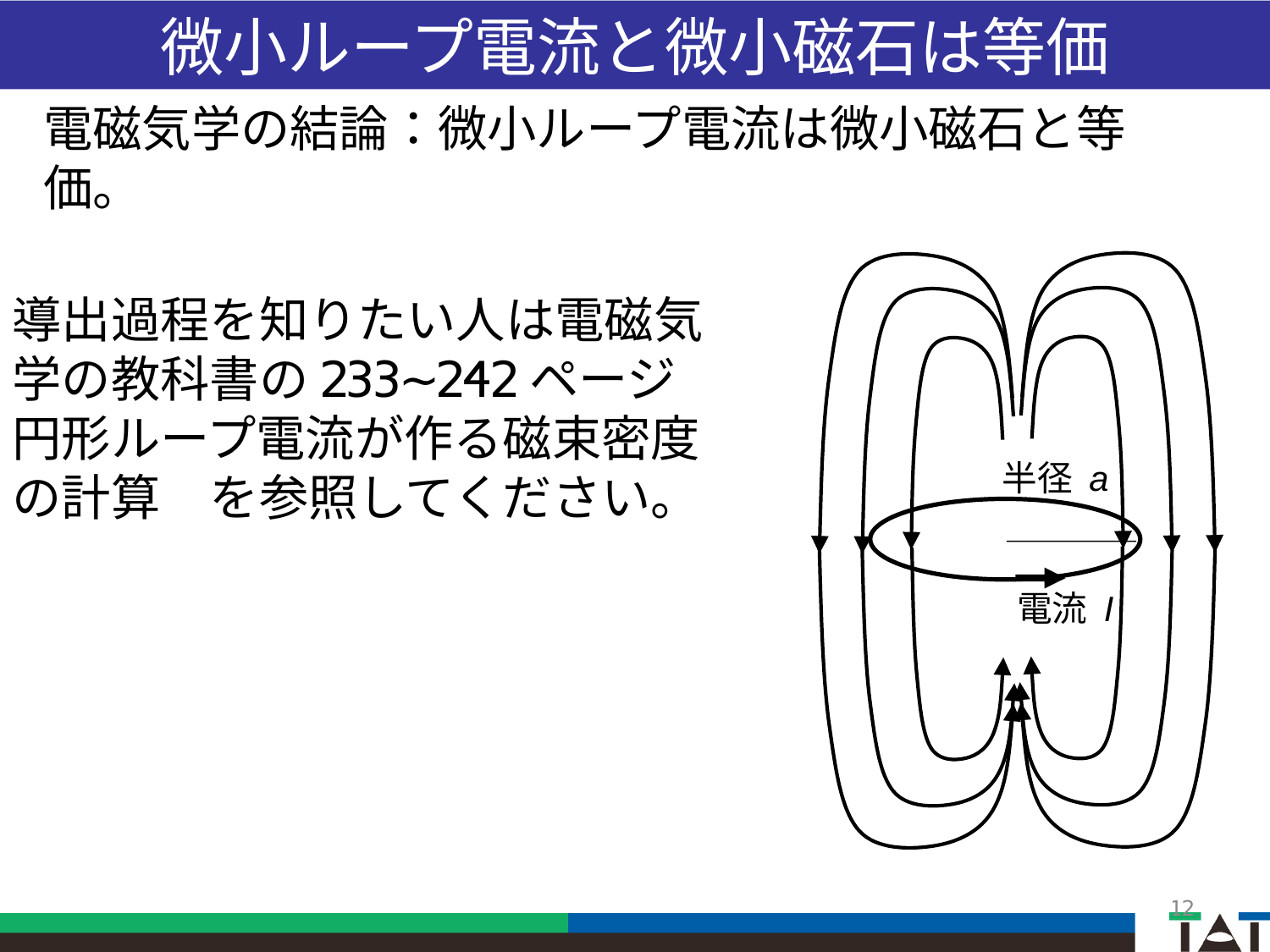

微小ループ電流と微小磁石は等価
電磁気学の結論：微小ループ電流は微小磁石と等価。

導出過程を知りたい人は電磁気学の教科書の233~242ページ　円形ループ電流が作る磁束密度の計算　を参照してください。
半径 a

電流 I
12